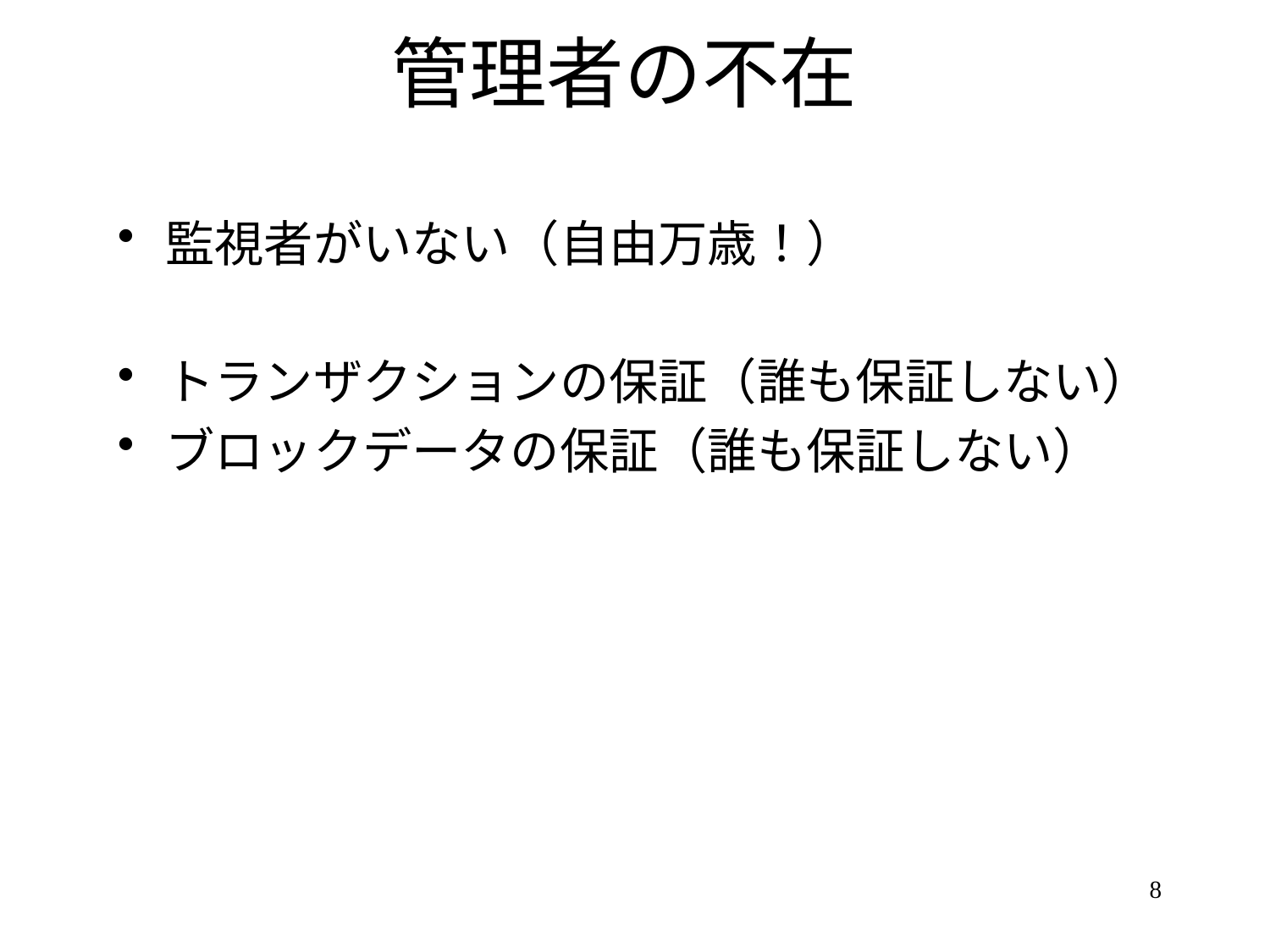

# 管理者の不在
監視者がいない（自由万歳！）

トランザクションの保証（誰も保証しない）
ブロックデータの保証（誰も保証しない）

8